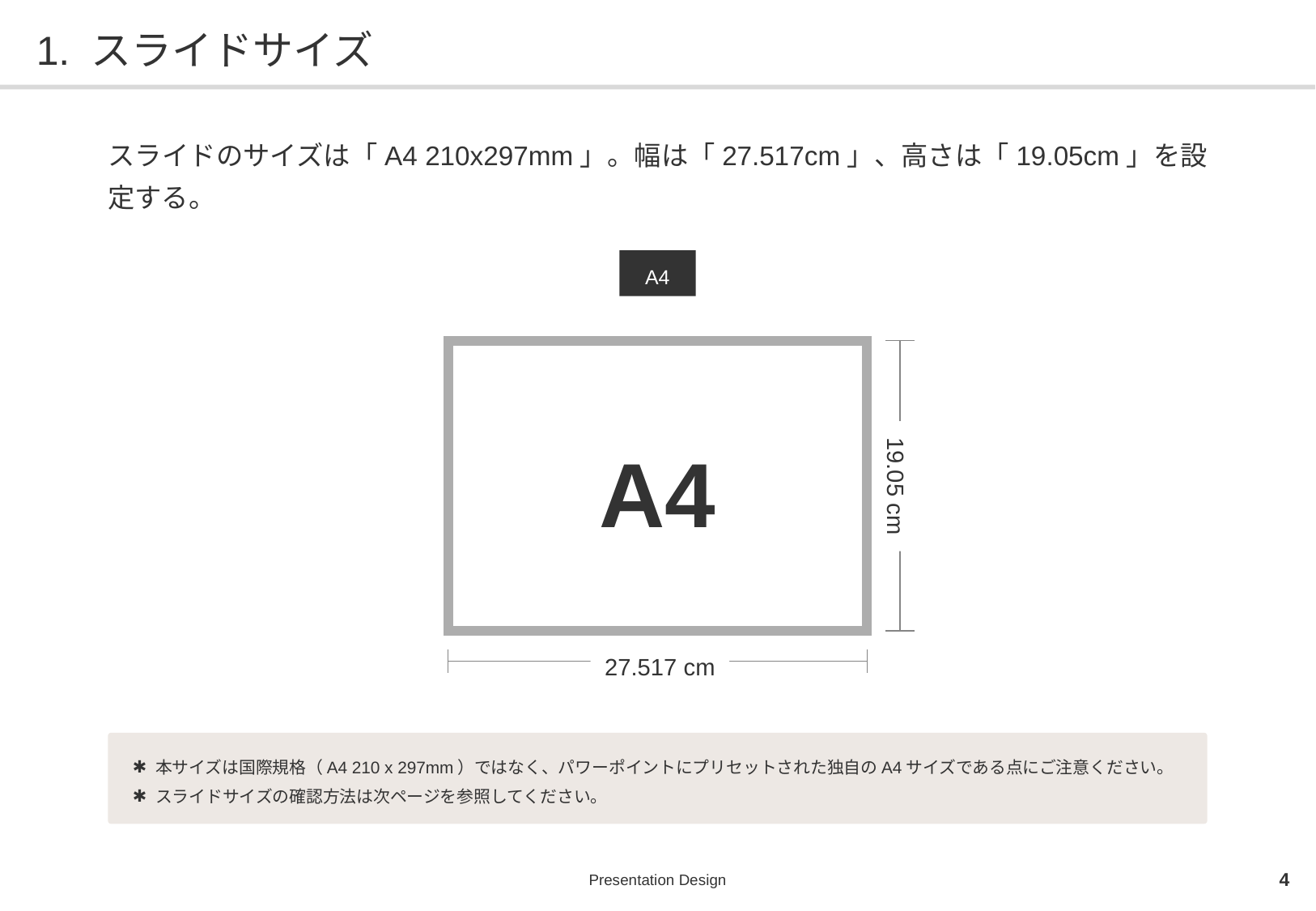

# 1. スライドサイズ
スライドのサイズは「A4 210x297mm」。幅は「27.517cm」、高さは「19.05cm」を設定する。
A4
A4
|  |  |
| --- | --- |
19.05 cm
27.517 cm
|  |
| --- |
|  |
本サイズは国際規格（A4 210 x 297mm）ではなく、パワーポイントにプリセットされた独自のA4サイズである点にご注意ください。
スライドサイズの確認方法は次ページを参照してください。
Presentation Design
4